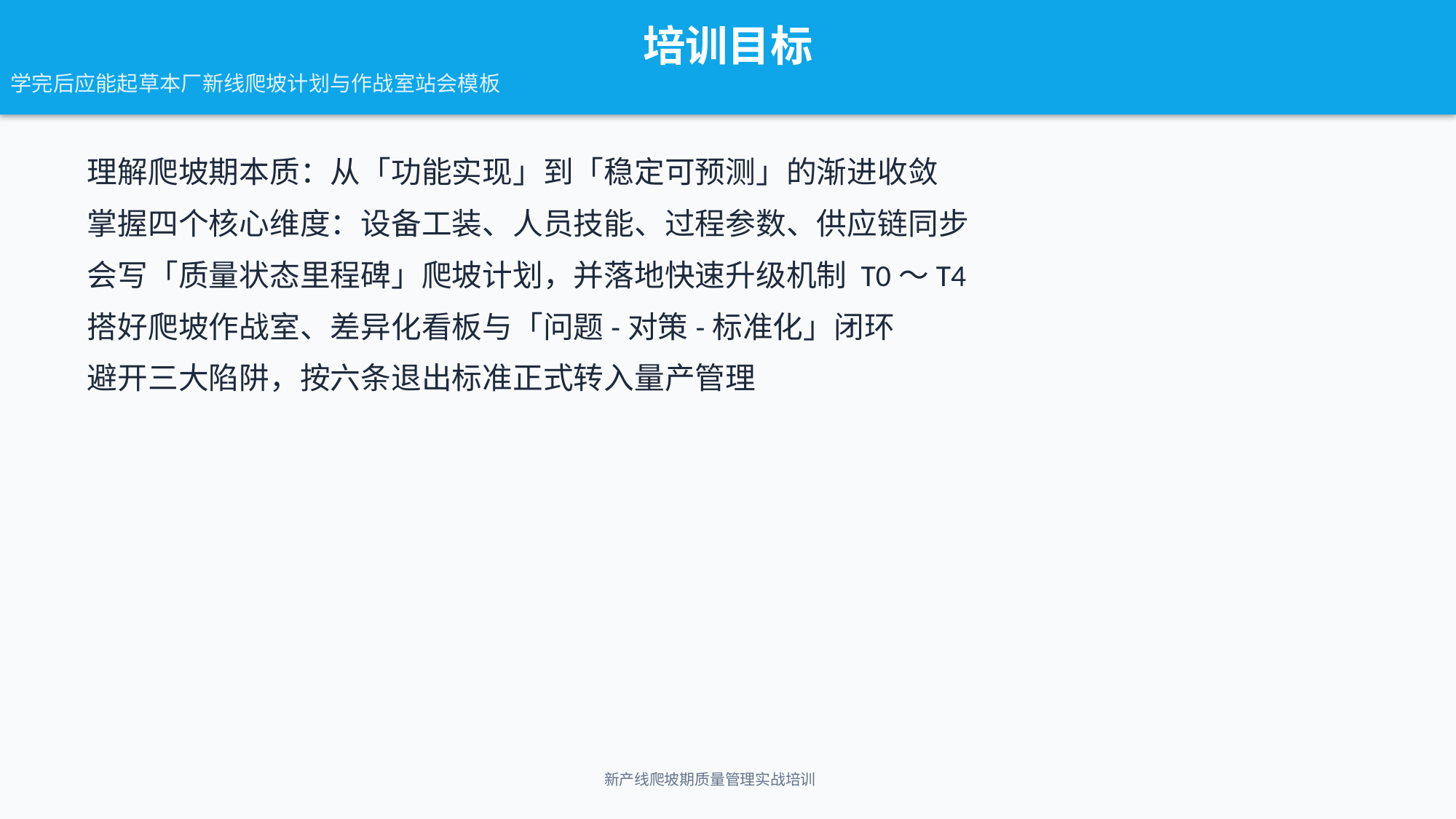

培训目标
学完后应能起草本厂新线爬坡计划与作战室站会模板
理解爬坡期本质：从「功能实现」到「稳定可预测」的渐进收敛
掌握四个核心维度：设备工装、人员技能、过程参数、供应链同步
会写「质量状态里程碑」爬坡计划，并落地快速升级机制 T0～T4
搭好爬坡作战室、差异化看板与「问题-对策-标准化」闭环
避开三大陷阱，按六条退出标准正式转入量产管理
新产线爬坡期质量管理实战培训